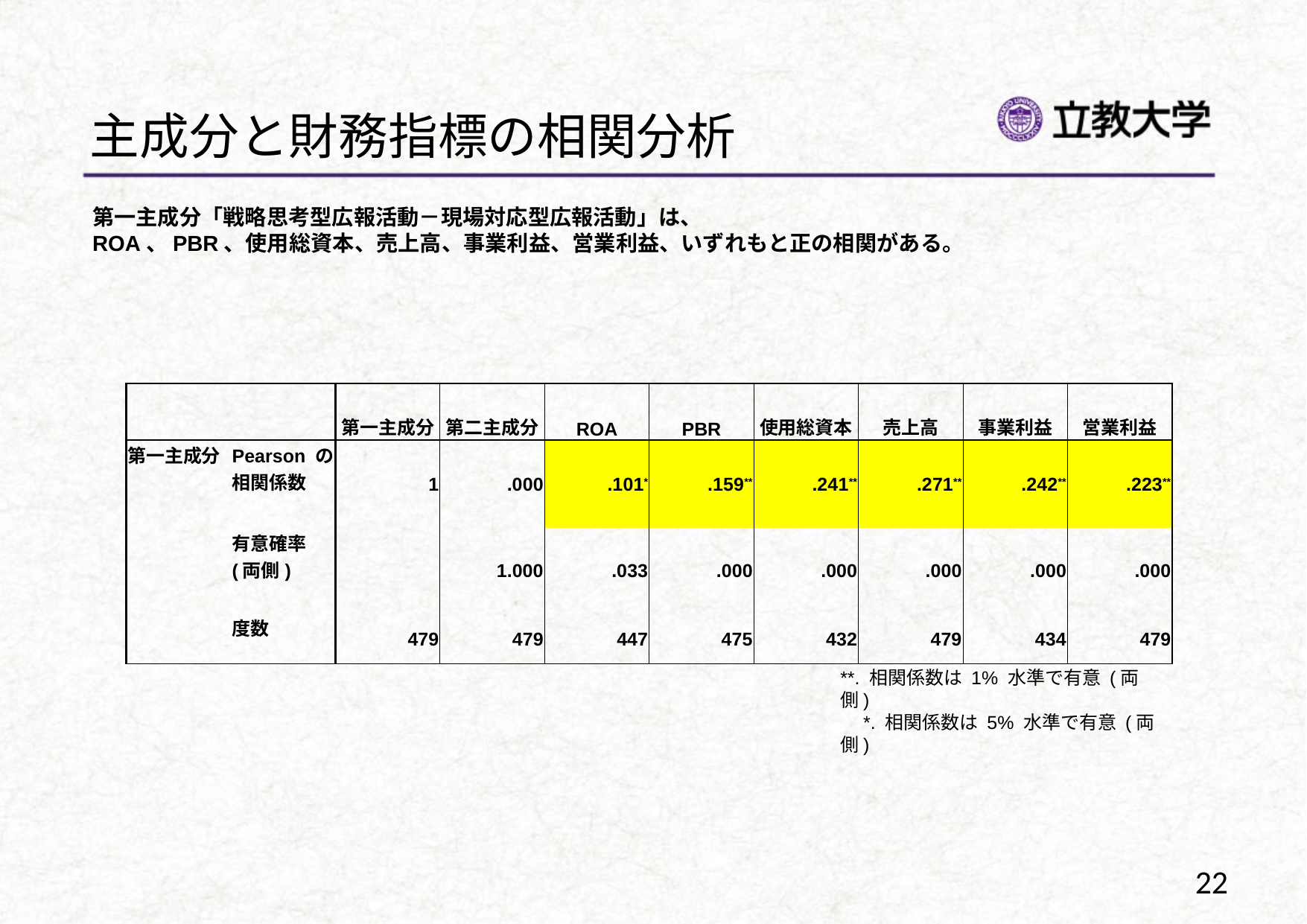

# 主成分と財務指標の相関分析
第一主成分「戦略思考型広報活動－現場対応型広報活動」は、
ROA、PBR、使用総資本、売上高、事業利益、営業利益、いずれもと正の相関がある。

|  |  | 第一主成分 | 第二主成分 | ROA | PBR | 使用総資本 | 売上高 | 事業利益 | 営業利益 |
| --- | --- | --- | --- | --- | --- | --- | --- | --- | --- |
| 第一主成分 | Pearson の相関係数 | 1 | .000 | .101\* | .159\*\* | .241\*\* | .271\*\* | .242\*\* | .223\*\* |
|  | 有意確率 (両側) |  | 1.000 | .033 | .000 | .000 | .000 | .000 | .000 |
|  | 度数 | 479 | 479 | 447 | 475 | 432 | 479 | 434 | 479 |
**. 相関係数は 1% 水準で有意 (両側)
　*. 相関係数は 5% 水準で有意 (両側)
22